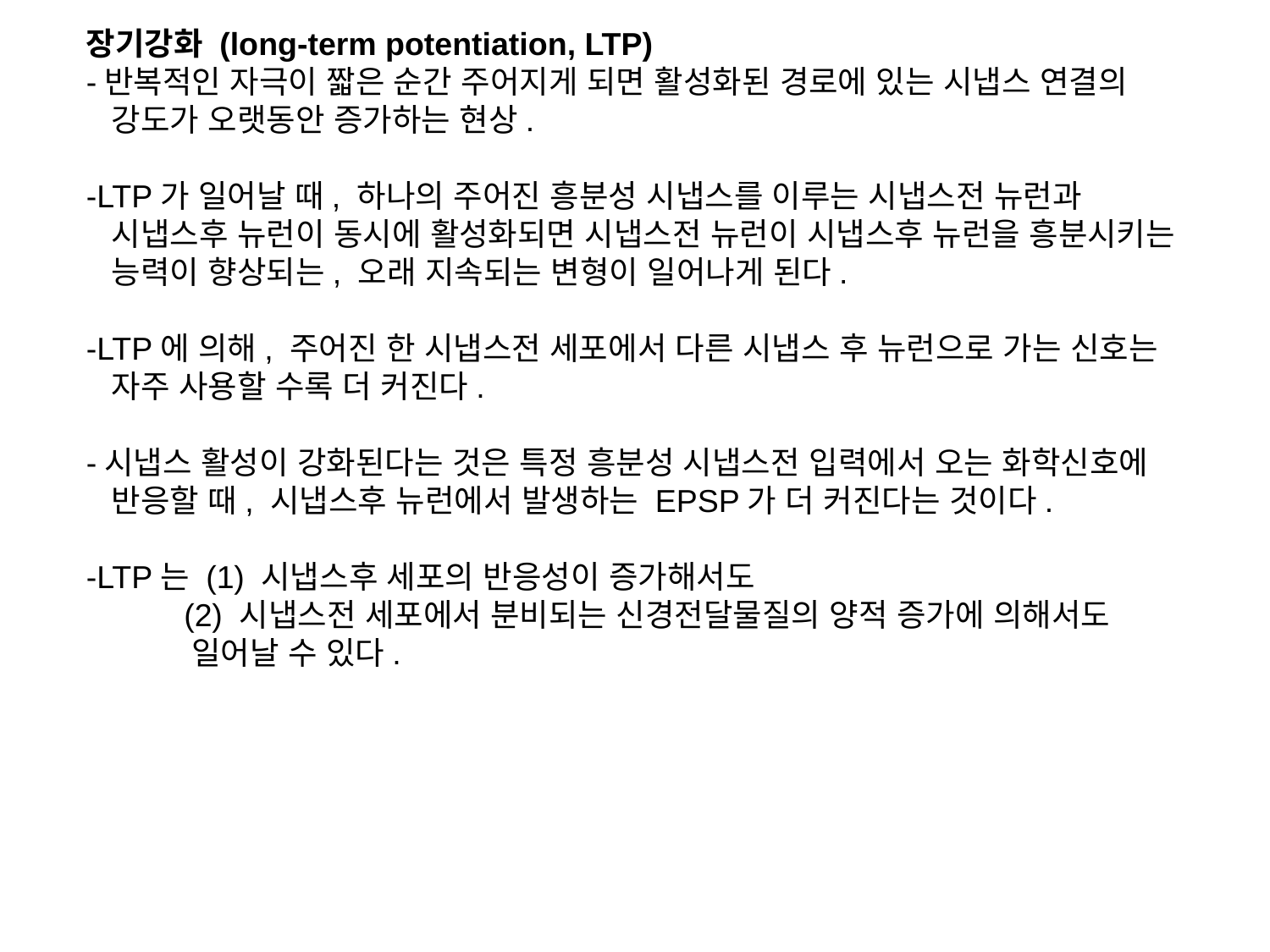

장기강화 (long-term potentiation, LTP)
-반복적인 자극이 짧은 순간 주어지게 되면 활성화된 경로에 있는 시냅스 연결의
  강도가 오랫동안 증가하는 현상.

-LTP가 일어날 때, 하나의 주어진 흥분성 시냅스를 이루는 시냅스전 뉴런과
  시냅스후 뉴런이 동시에 활성화되면 시냅스전 뉴런이 시냅스후 뉴런을 흥분시키는
  능력이 향상되는, 오래 지속되는 변형이 일어나게 된다.

-LTP에 의해, 주어진 한 시냅스전 세포에서 다른 시냅스 후 뉴런으로 가는 신호는
  자주 사용할 수록 더 커진다.

-시냅스 활성이 강화된다는 것은 특정 흥분성 시냅스전 입력에서 오는 화학신호에
  반응할 때, 시냅스후 뉴런에서 발생하는 EPSP가 더 커진다는 것이다.

-LTP는 (1) 시냅스후 세포의 반응성이 증가해서도
           (2) 시냅스전 세포에서 분비되는 신경전달물질의 양적 증가에 의해서도
           일어날 수 있다.